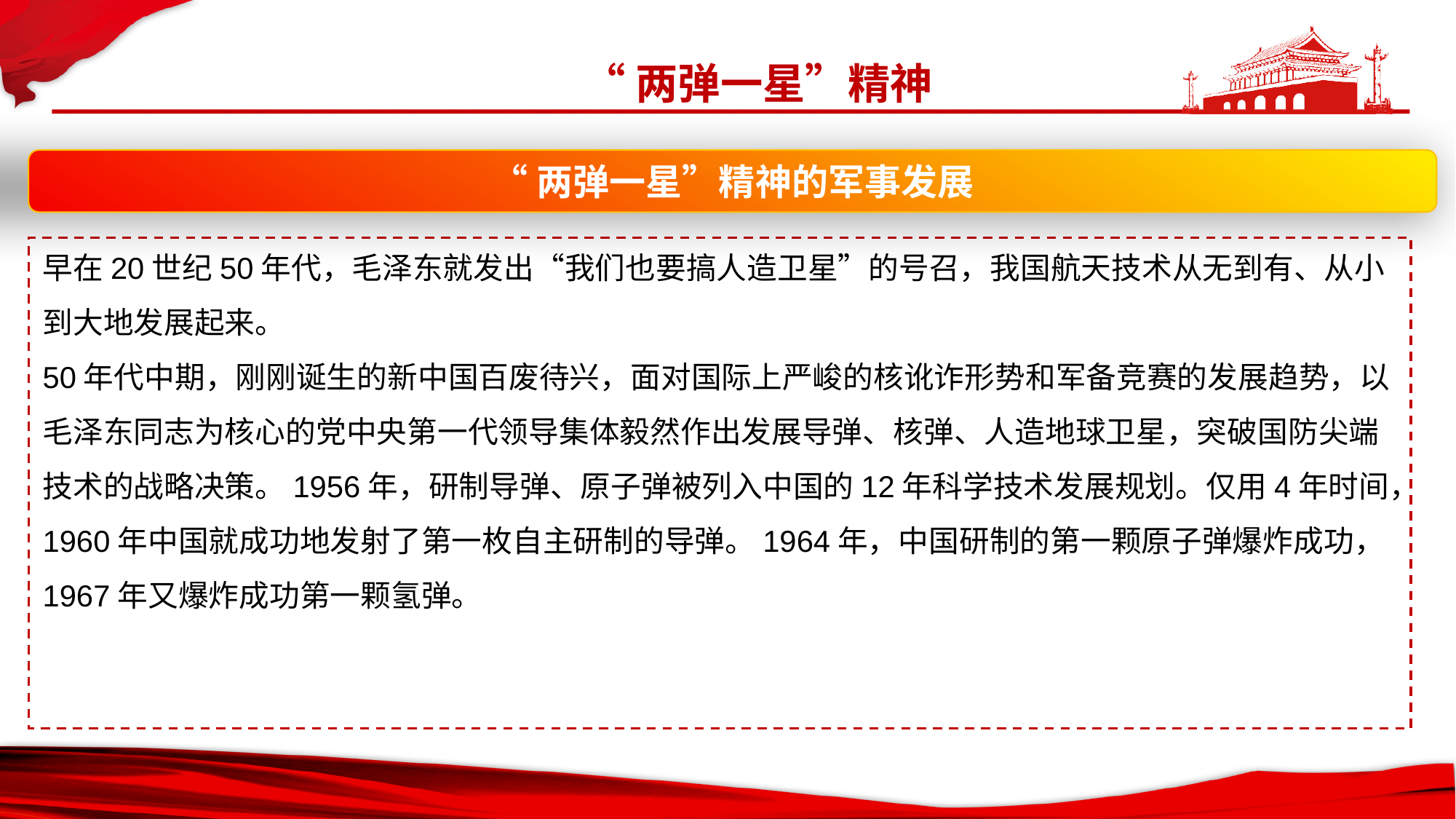

“两弹一星”精神
“两弹一星”精神的军事发展
早在20世纪50年代，毛泽东就发出“我们也要搞人造卫星”的号召，我国航天技术从无到有、从小到大地发展起来。
50年代中期，刚刚诞生的新中国百废待兴，面对国际上严峻的核讹诈形势和军备竞赛的发展趋势，以毛泽东同志为核心的党中央第一代领导集体毅然作出发展导弹、核弹、人造地球卫星，突破国防尖端技术的战略决策。1956年，研制导弹、原子弹被列入中国的12年科学技术发展规划。仅用4年时间，1960年中国就成功地发射了第一枚自主研制的导弹。1964年，中国研制的第一颗原子弹爆炸成功，1967年又爆炸成功第一颗氢弹。